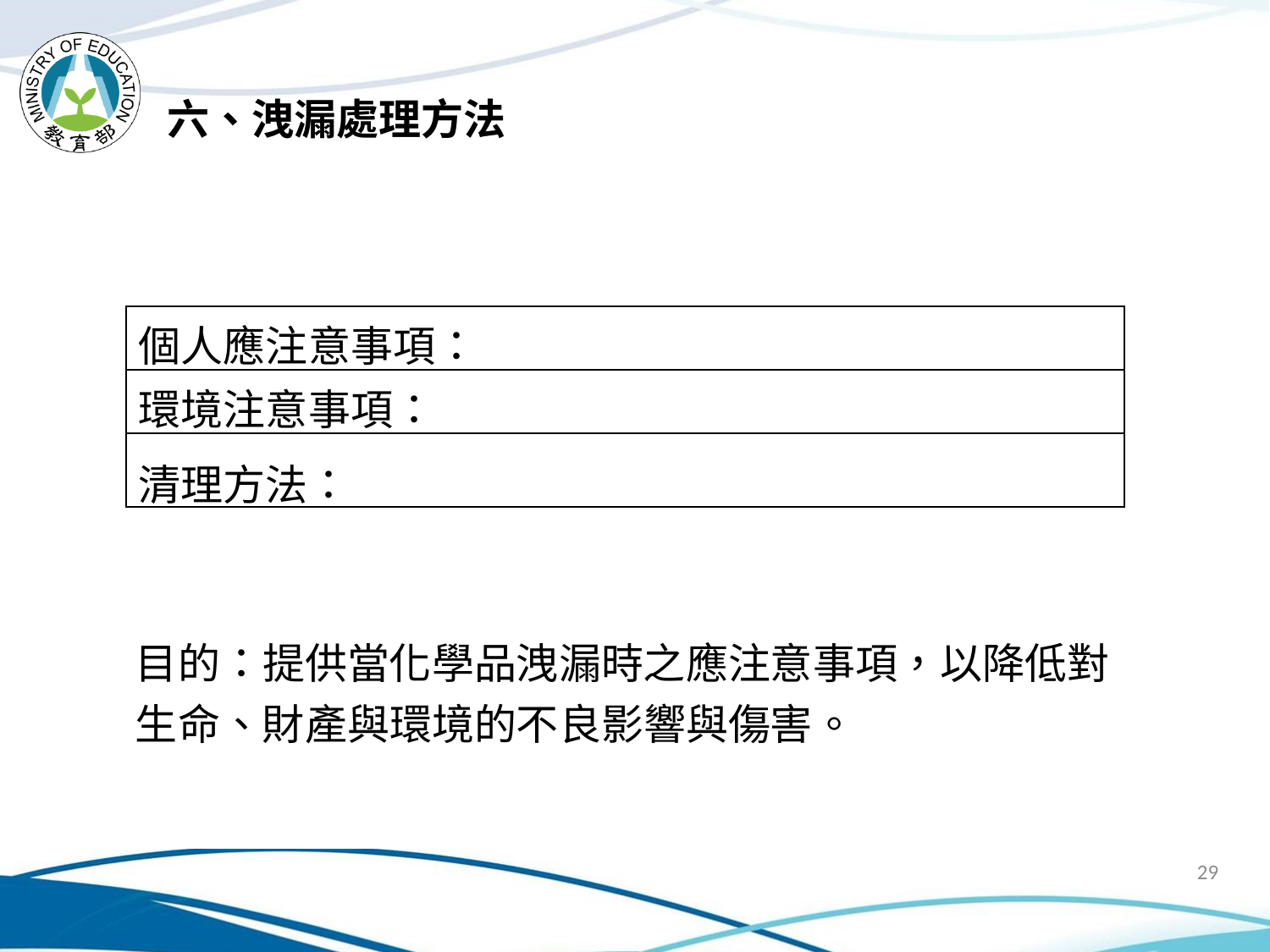

六、洩漏處理方法
| 個人應注意事項： |
| --- |
| 環境注意事項： |
| 清理方法： |
目的：提供當化學品洩漏時之應注意事項，以降低對生命、財產與環境的不良影響與傷害。
29